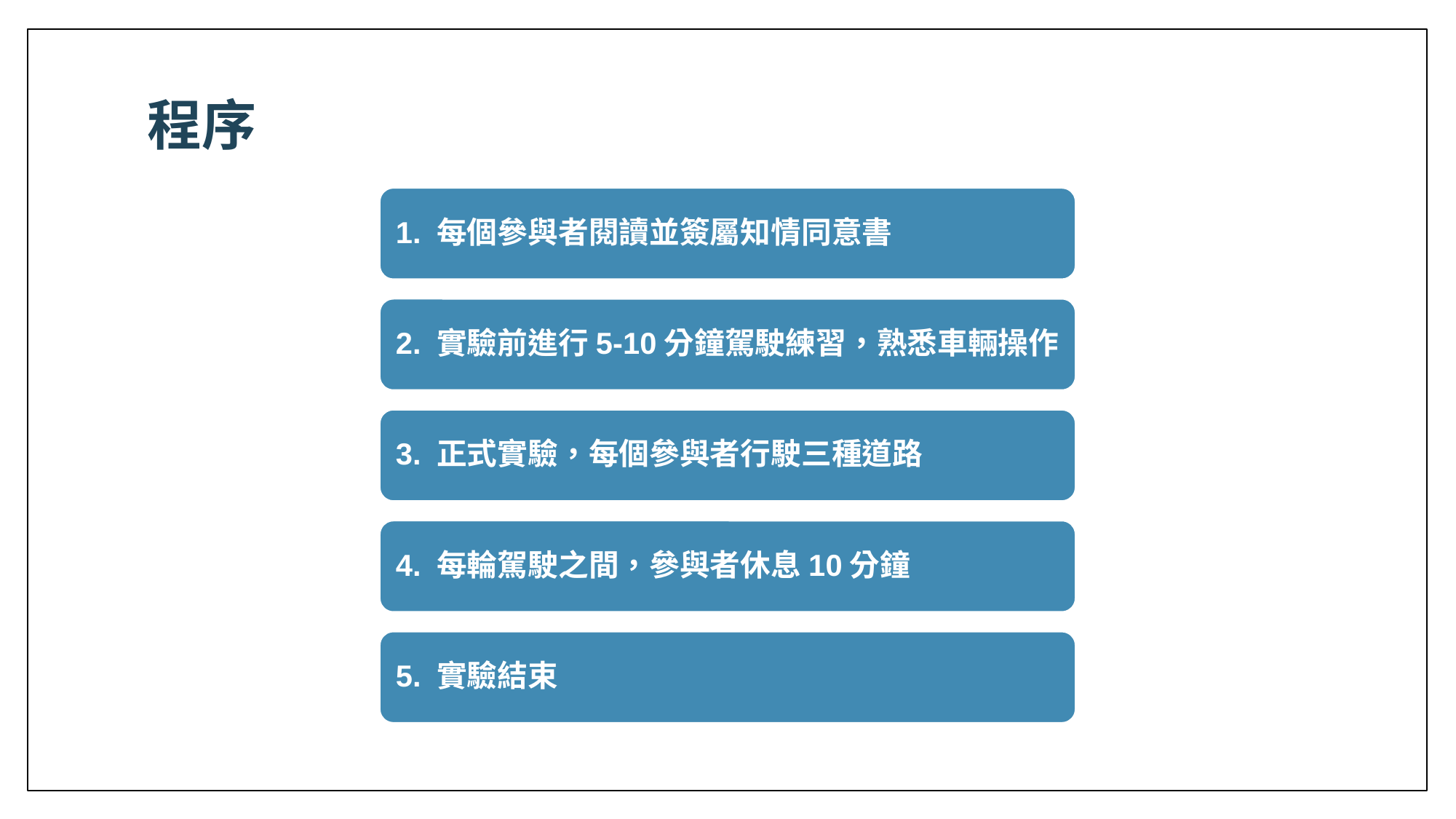

# 程序
1. 每個參與者閱讀並簽屬知情同意書
2. 實驗前進行5-10分鐘駕駛練習，熟悉車輛操作
3. 正式實驗，每個參與者行駛三種道路
4. 每輪駕駛之間，參與者休息10分鐘
5. 實驗結束